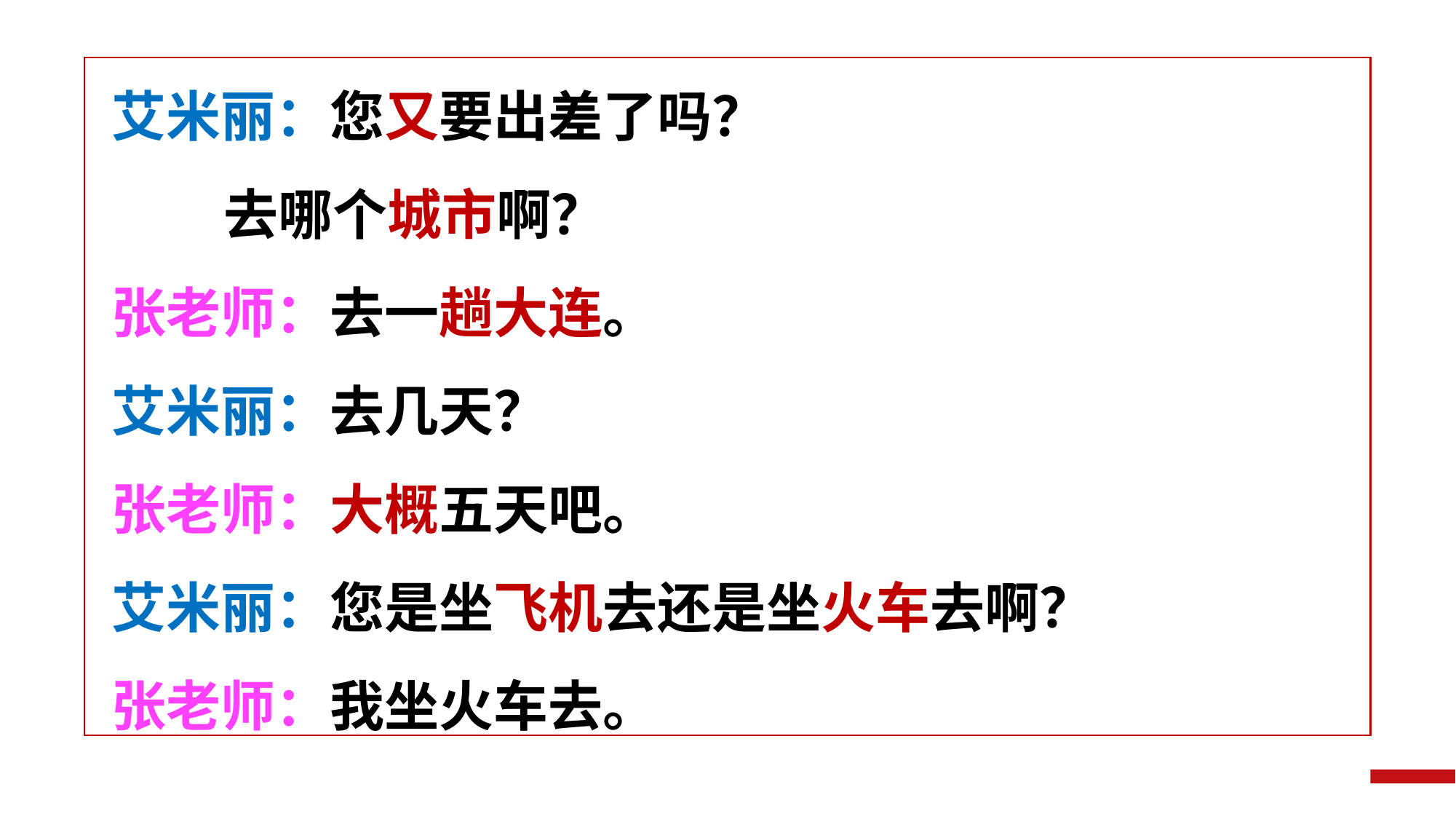

艾米丽：您又要出差了吗？
        去哪个城市啊？
张老师：去一趟大连。
艾米丽：去几天？
张老师：大概五天吧。
艾米丽：您是坐飞机去还是坐火车去啊？
张老师：我坐火车去。